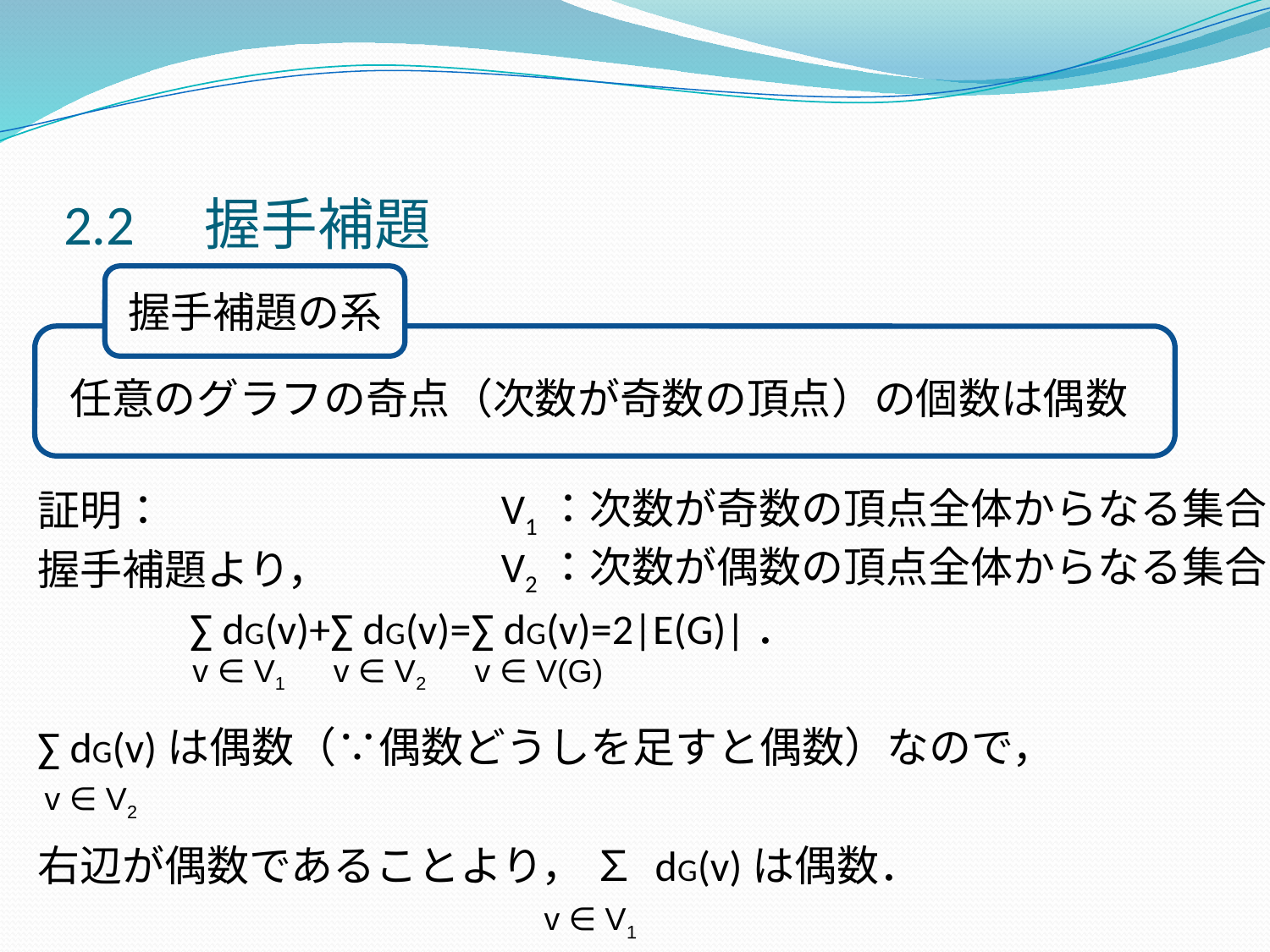

# 2.2　握手補題
握手補題の系

証明：
握手補題より，
                ∑ dG(v)+∑ dG(v)=∑ dG(v)=2|E(G)|．

∑ dG(v)は偶数（∵偶数どうしを足すと偶数）なので，

右辺が偶数であることより， ∑ dG(v)は偶数．

任意のグラフの奇点（次数が奇数の頂点）の個数は偶数

V1：次数が奇数の頂点全体からなる集合
V2：次数が偶数の頂点全体からなる集合
v ∈ V1
v ∈ V2
v ∈ V(G)
v ∈ V2
v ∈ V1